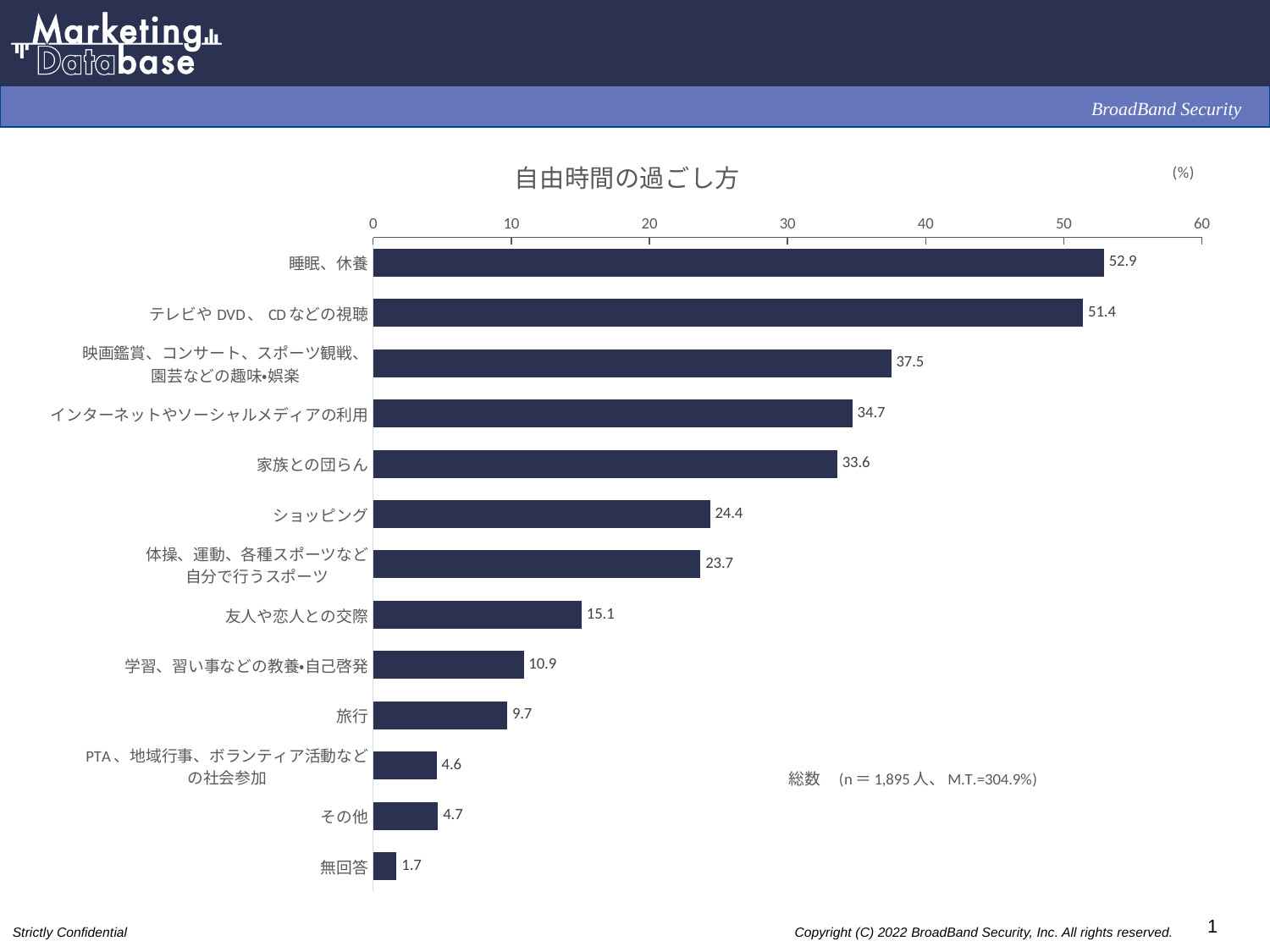

### Chart: 自由時間の過ごし方

| Category |  |
|---|---|
| 睡眠、休養 | 52.9 |
| テレビやDVD、CDなどの視聴 | 51.4 |
| 映画鑑賞、コンサート、スポーツ観戦、
園芸などの趣味・娯楽 | 37.5 |
| インターネットやソーシャルメディアの利用 | 34.7 |
| 家族との団らん | 33.6 |
| ショッピング | 24.4 |
| 体操、運動、各種スポーツなど
自分で行うスポーツ | 23.7 |
| 友人や恋人との交際 | 15.1 |
| 学習、習い事などの教養・自己啓発 | 10.9 |
| 旅行 | 9.7 |
| PTA、地域行事、ボランティア活動など
の社会参加 | 4.6 |
| その他 | 4.7 |
| 無回答 | 1.7 |